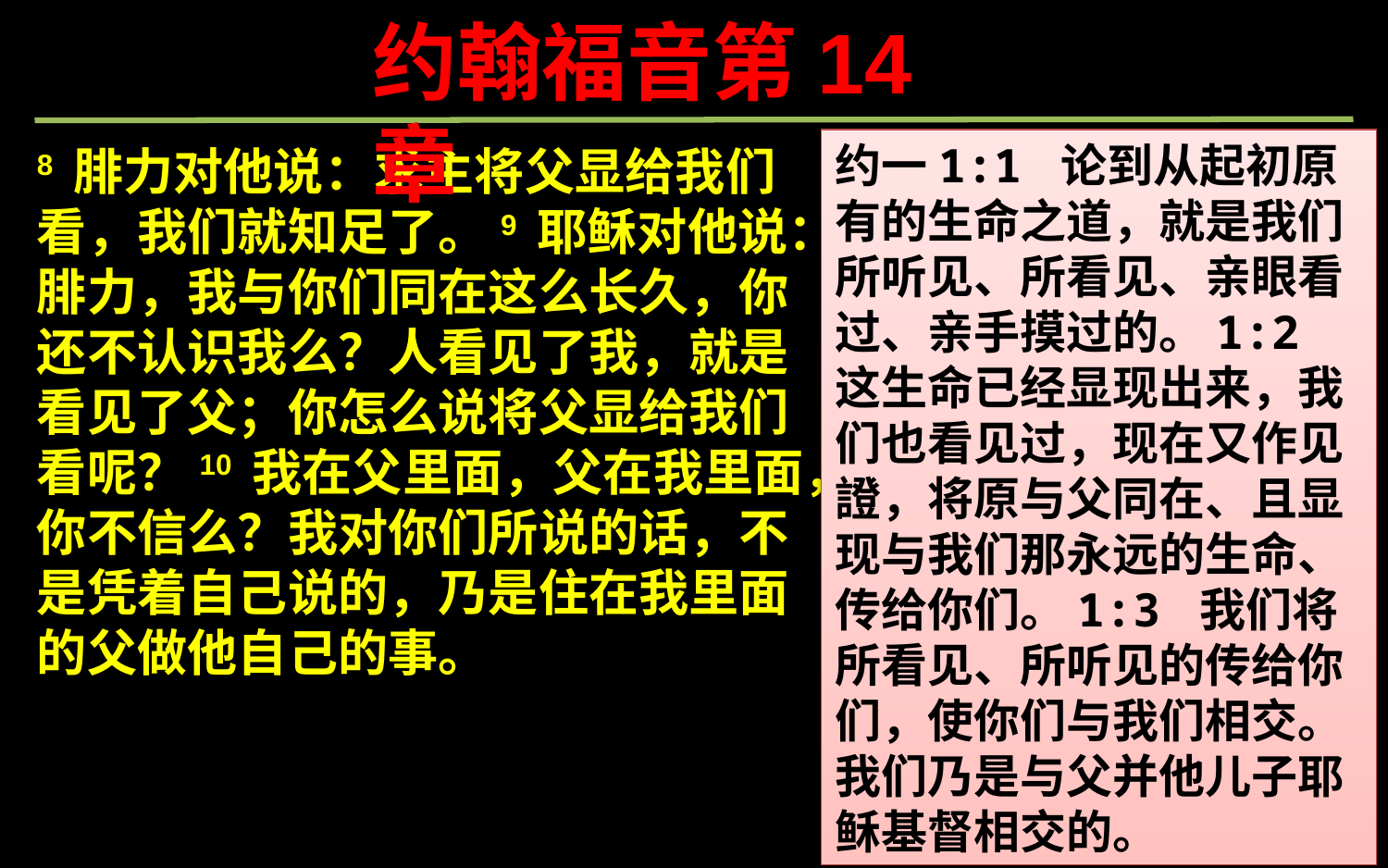

约翰福音第14章
约一1:1 论到从起初原有的生命之道，就是我们所听见、所看见、亲眼看过、亲手摸过的。1:2 这生命已经显现出来，我们也看见过，现在又作见證，将原与父同在、且显现与我们那永远的生命、传给你们。1:3 我们将所看见、所听见的传给你们，使你们与我们相交。我们乃是与父并他儿子耶稣基督相交的。
8 腓力对他说：求主将父显给我们看，我们就知足了。9 耶稣对他说：腓力，我与你们同在这么长久，你还不认识我么？人看见了我，就是看见了父；你怎么说将父显给我们看呢？10 我在父里面，父在我里面，你不信么？我对你们所说的话，不是凭着自己说的，乃是住在我里面的父做他自己的事。